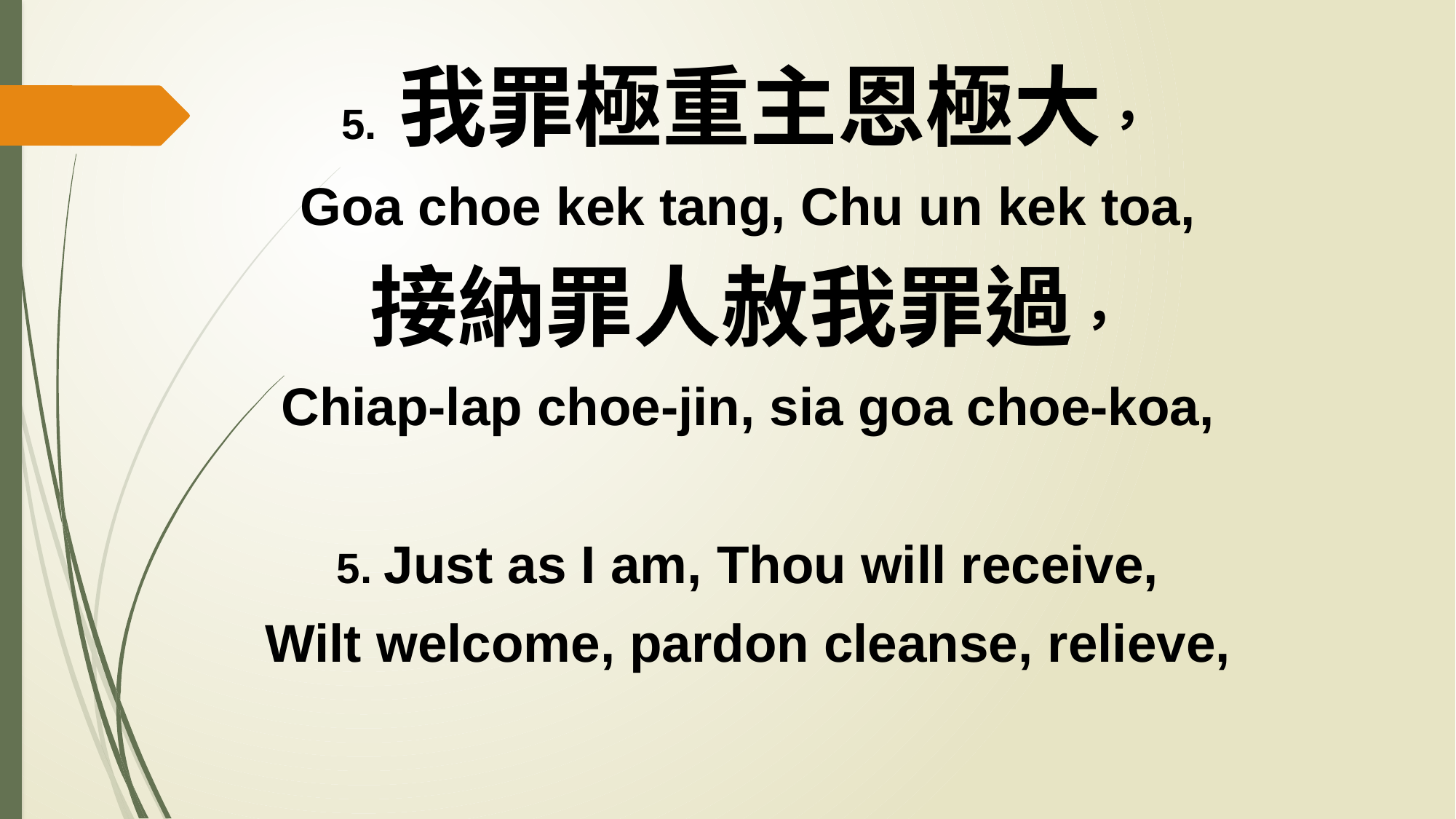

5. 我罪極重主恩極大，
Goa choe kek tang, Chu un kek toa,
接納罪人赦我罪過，
Chiap-lap choe-jin, sia goa choe-koa,

5. Just as I am, Thou will receive,
Wilt welcome, pardon cleanse, relieve,